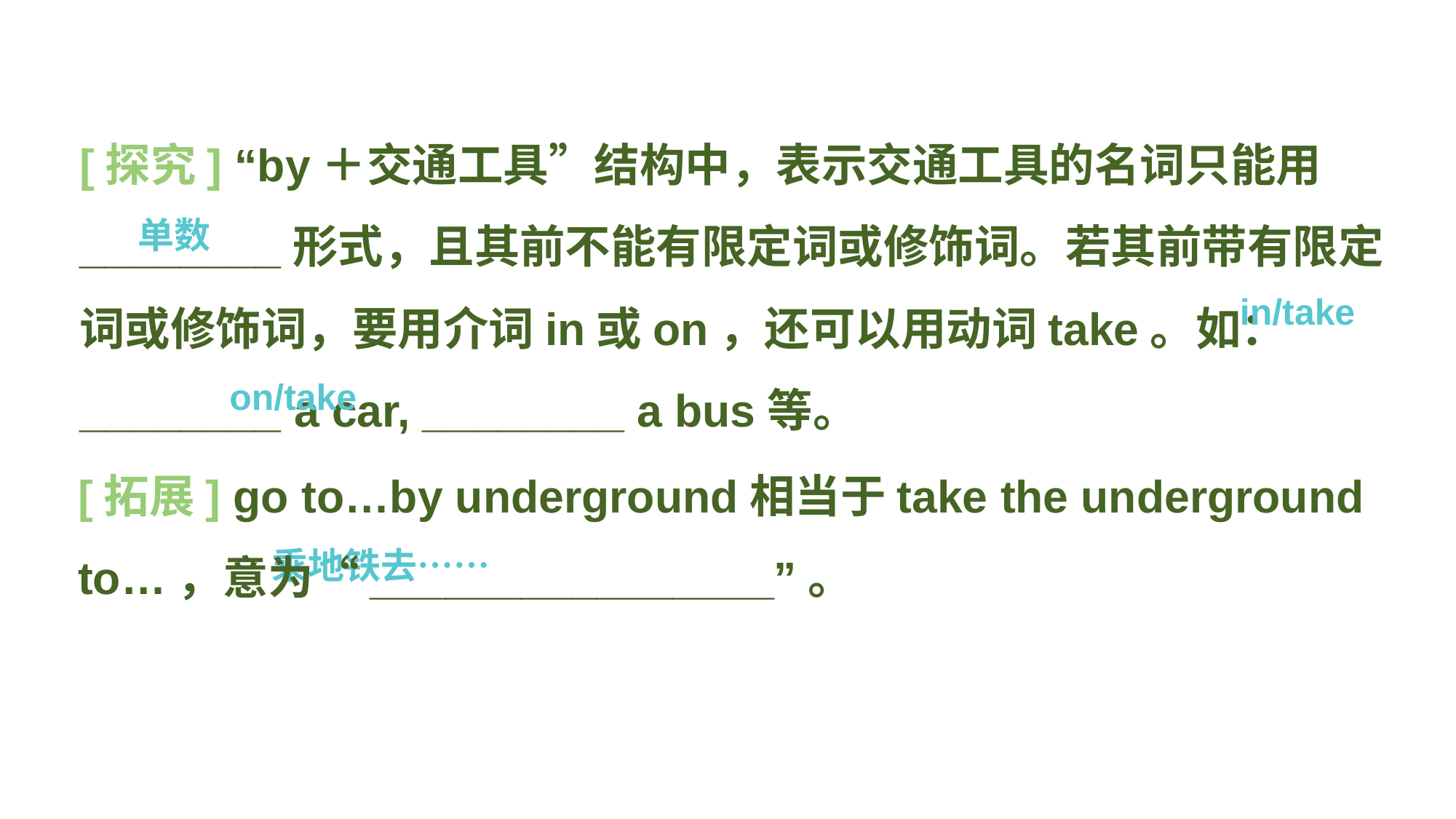

[探究] “by＋交通工具”结构中，表示交通工具的名词只能用________形式，且其前不能有限定词或修饰词。若其前带有限定词或修饰词，要用介词in或on，还可以用动词take。如：________ a car, ________ a bus等。
单数
 in/take
  on/take
[拓展] go to…by underground相当于take the underground to…，意为“________________”。
乘地铁去……